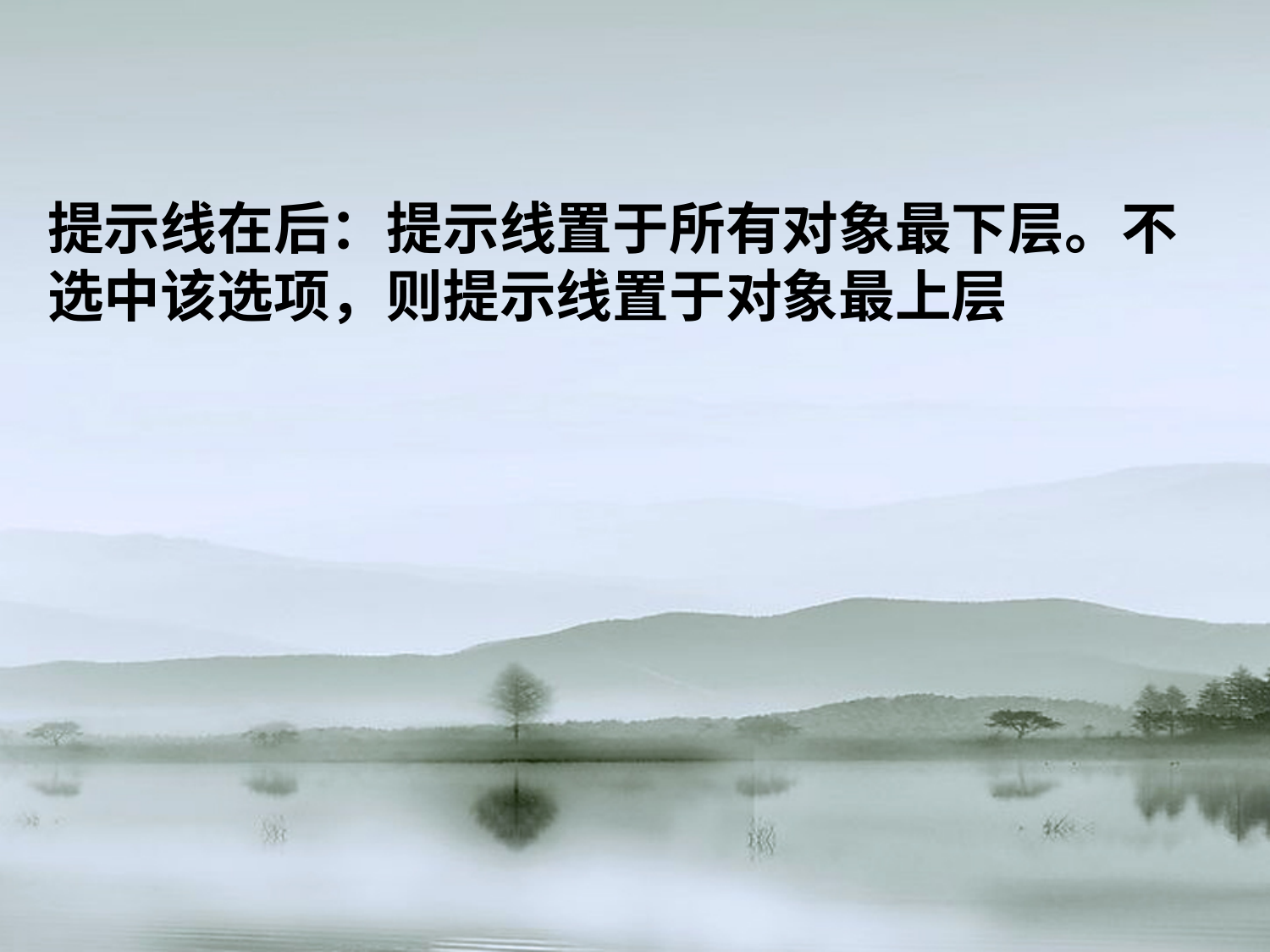

#
提示线在后：提示线置于所有对象最下层。不选中该选项，则提示线置于对象最上层